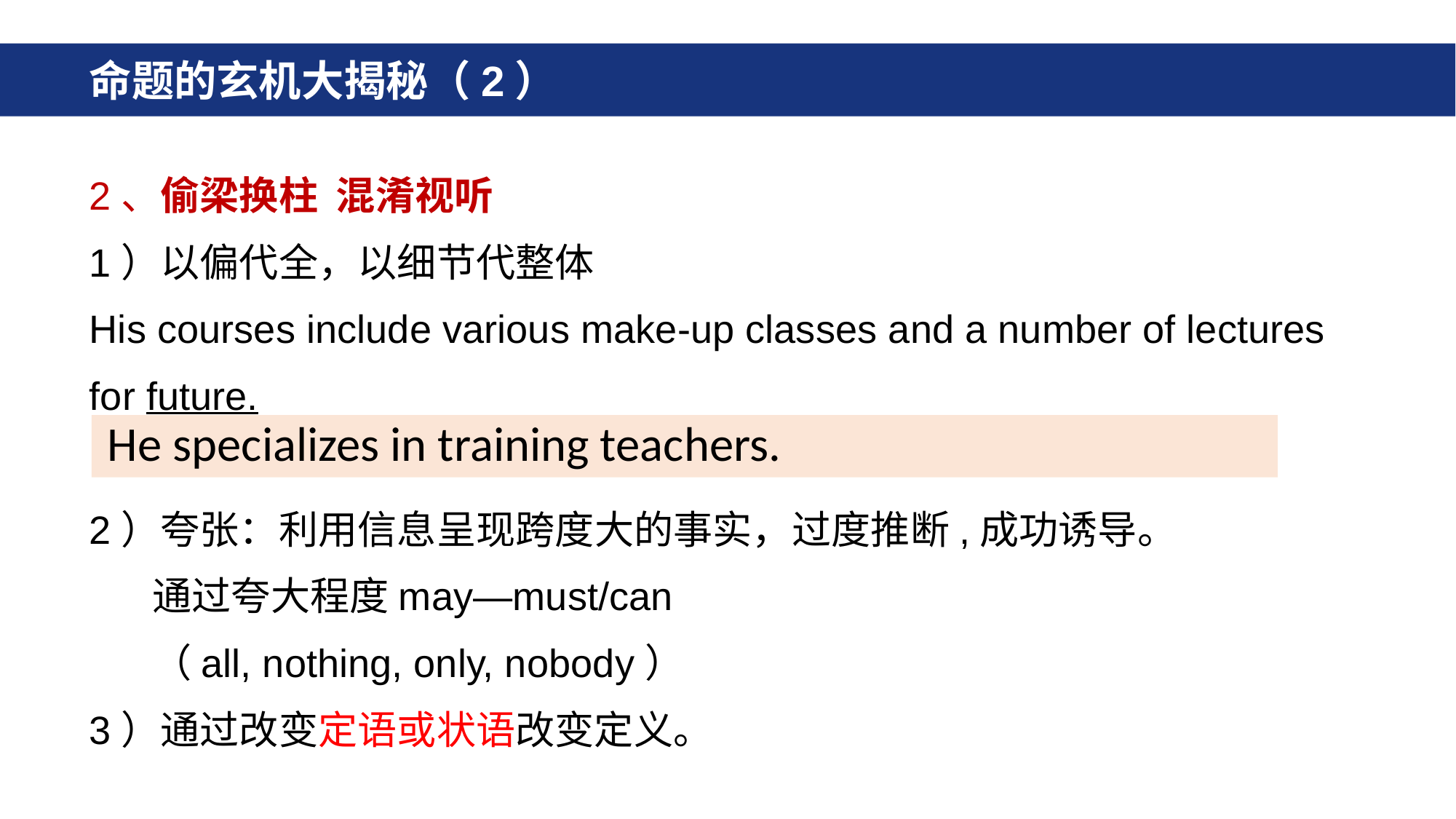

# 命题的玄机大揭秘（2）
2、偷梁换柱  混淆视听
1）以偏代全，以细节代整体
His courses include various make-up classes and a number of lectures
for future.

2）夸张：利用信息呈现跨度大的事实，过度推断,成功诱导。
      通过夸大程度may—must/can
      （all, nothing, only, nobody）
3）通过改变定语或状语改变定义。

He specializes in training teachers.